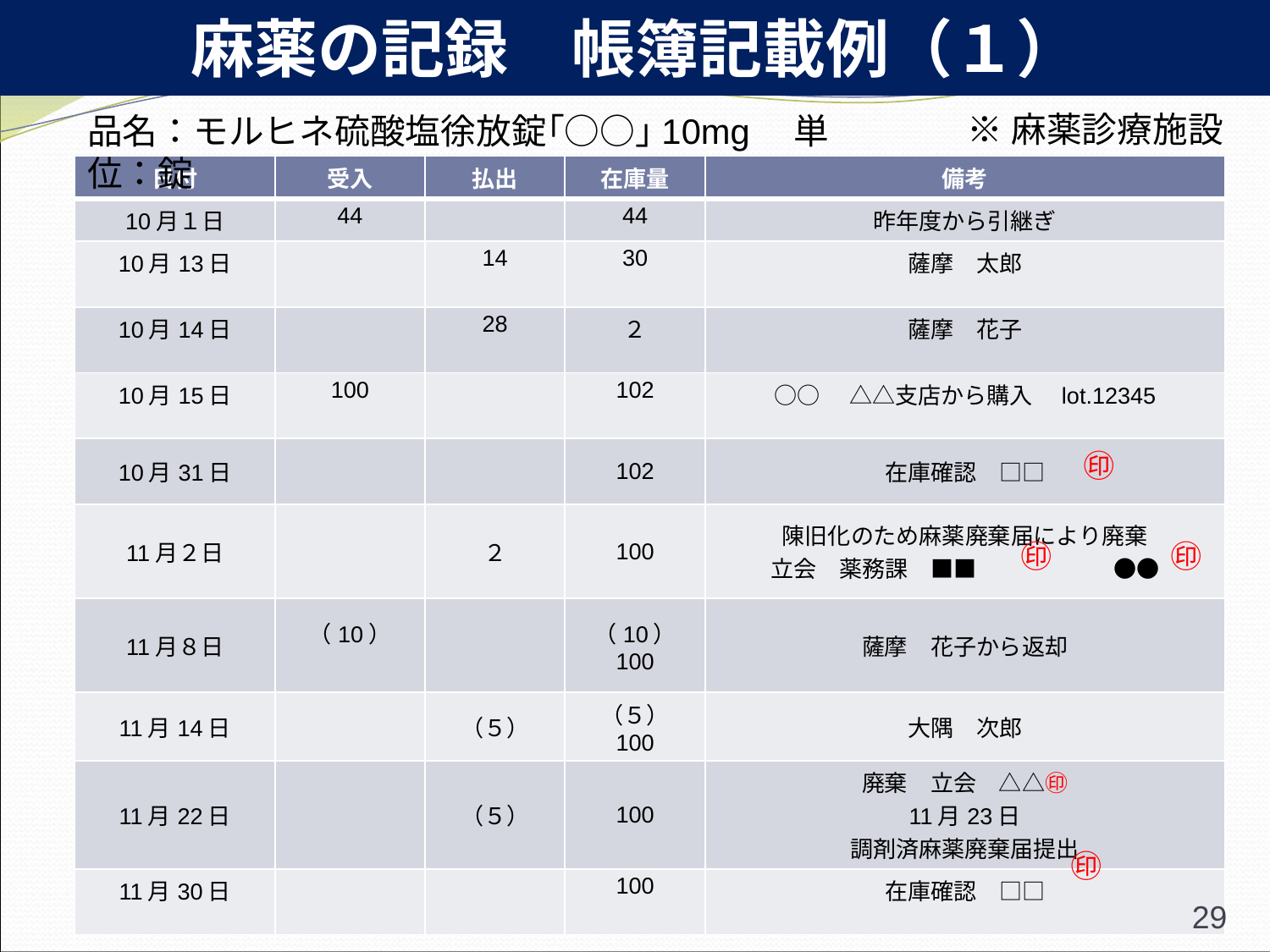

麻薬の記録　帳簿記載例（１）
※麻薬診療施設
品名：モルヒネ硫酸塩徐放錠｢○○｣10mg　単位：錠
| 日付 | 受入 | 払出 | 在庫量 | 備考 |
| --- | --- | --- | --- | --- |
| 10月１日 | 44 |  | 44 | 昨年度から引継ぎ |
| 10月13日 |  | 14 | 30 | 薩摩　太郎 |
| 10月14日 |  | 28 | ２ | 薩摩　花子 |
| 10月15日 | 100 |  | 102 | ○○　△△支店から購入　lot.12345 |
| 10月31日 |  |  | 102 | 在庫確認　□□ |
| 11月２日 |  | ２ | 100 | 陳旧化のため麻薬廃棄届により廃棄 立会　薬務課　■■　　　　　　●● |
| 11月８日 | （10） |  | （10） 100 | 薩摩　花子から返却 |
| 11月14日 |  | （５） | （５） 100 | 大隅　次郎 |
| 11月22日 |  | （５） | 100 | 廃棄　立会　△△㊞ 11月23日 調剤済麻薬廃棄届提出 |
| 11月30日 |  |  | 100 | 在庫確認　□□ |
㊞
㊞
㊞
㊞
29